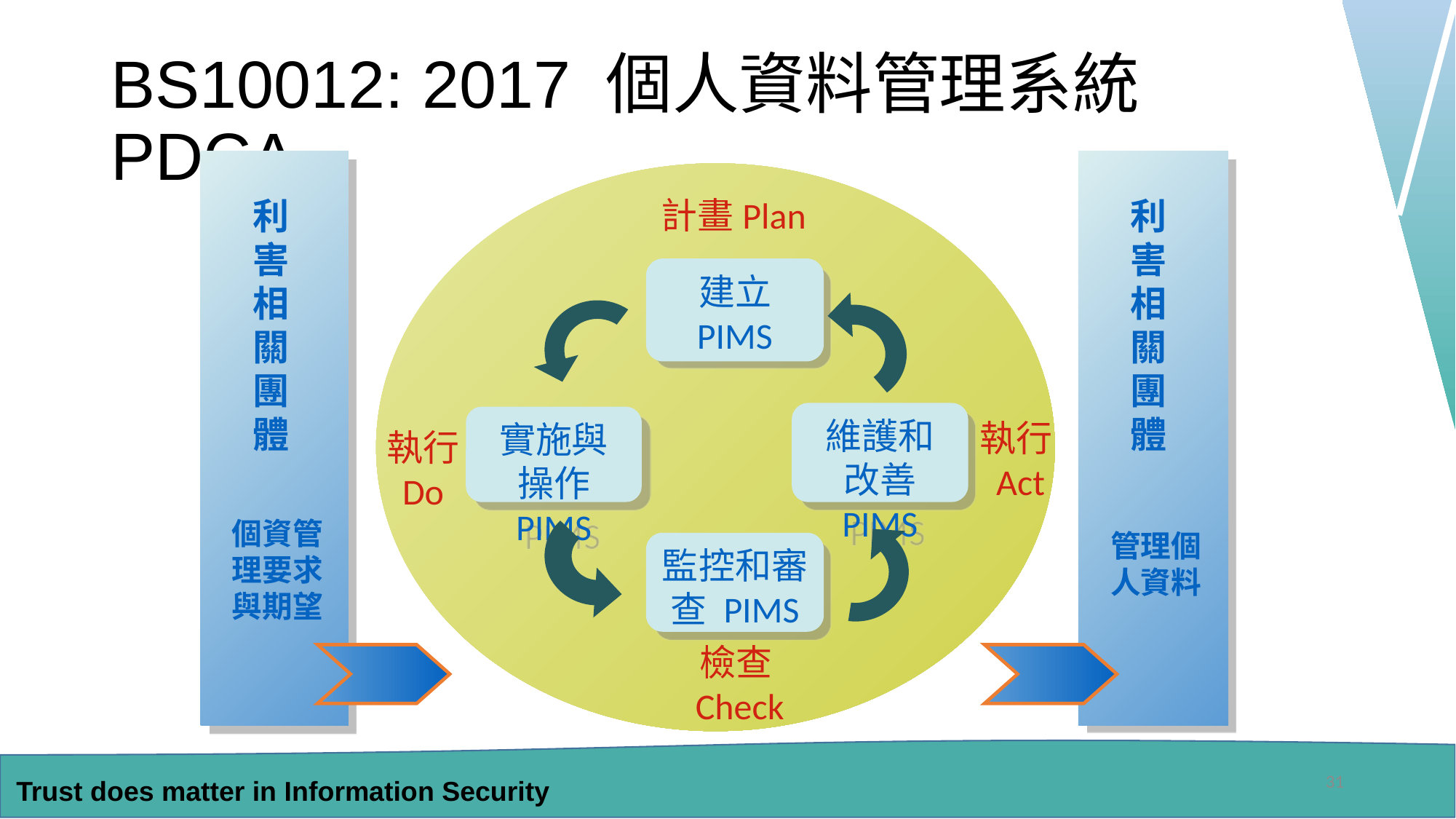

# BS10012: 2017 個人資料管理系統 PDCA

計畫Plan
利
害
相
關
團
體
利
害
相
關
團
體
建立
PIMS

維護和改善 PIMS
實施與操作 PIMS
執行Act
執行
Do

個資管理要求
與期望
管理個人資料

監控和審查 PIMS
檢查Check

31